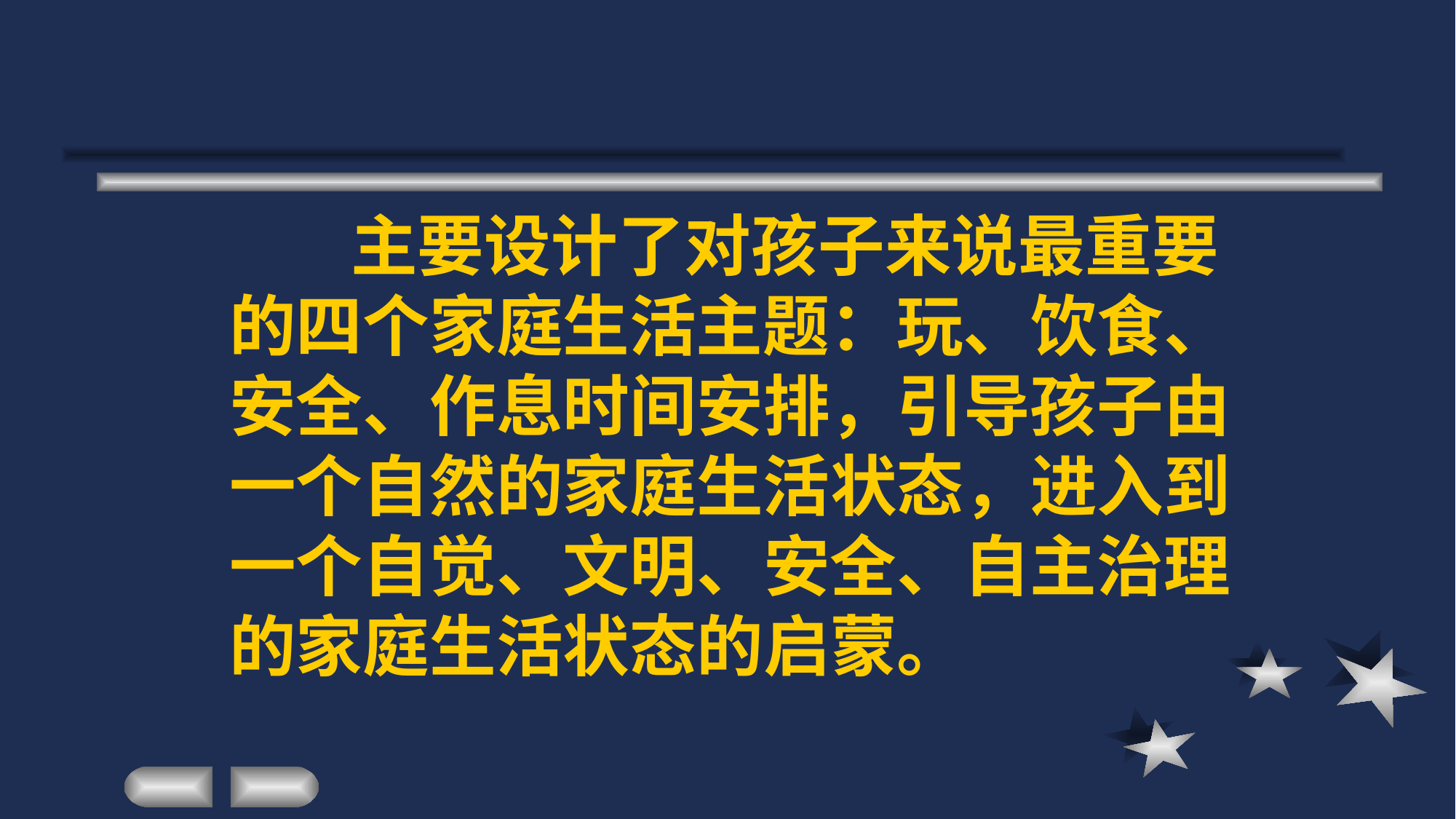

# 主要设计了对孩子来说最重要的四个家庭生活主题：玩、饮食、安全、作息时间安排，引导孩子由一个自然的家庭生活状态，进入到一个自觉、文明、安全、自主治理的家庭生活状态的启蒙。